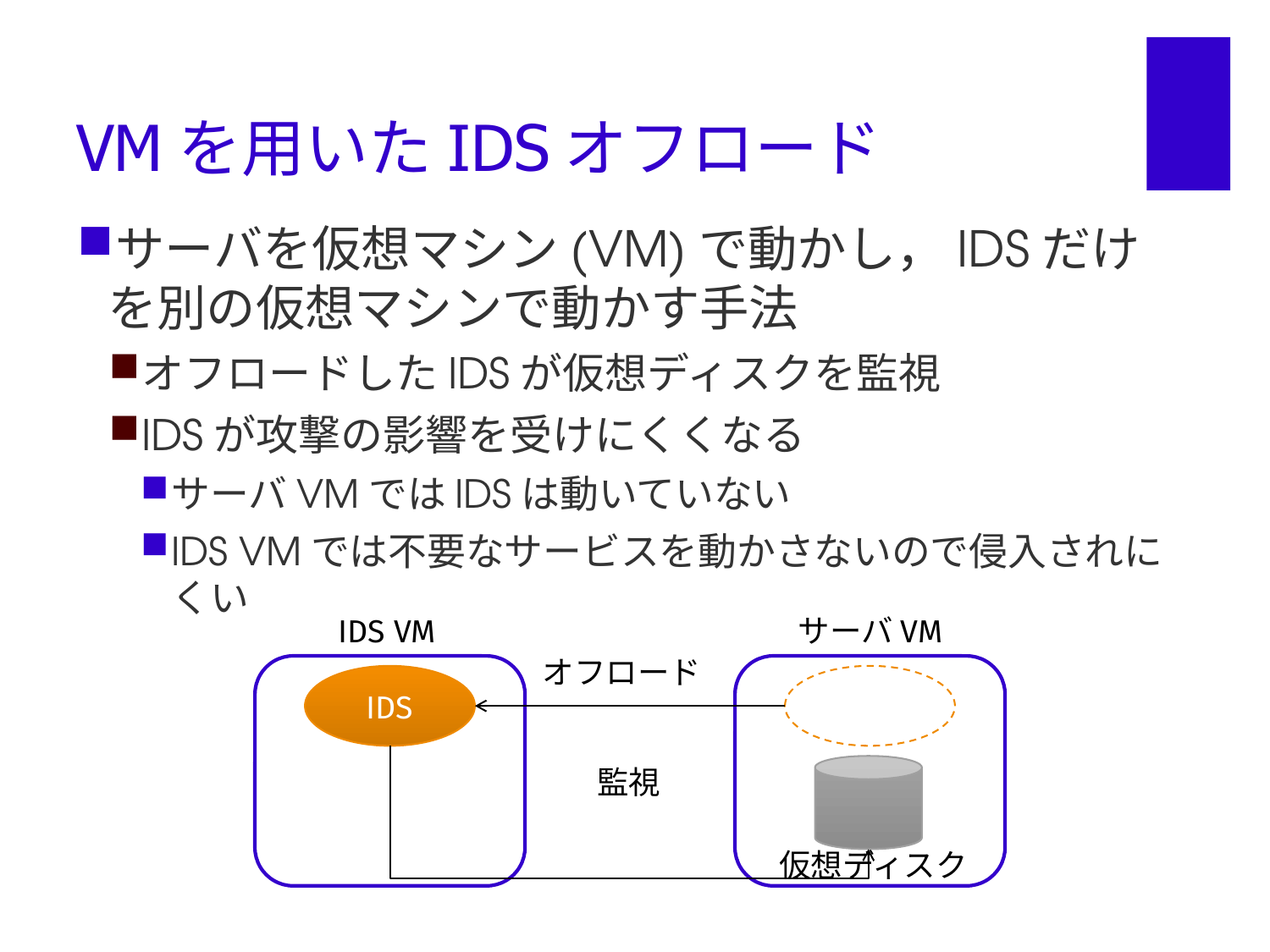

# VMを用いたIDSオフロード
サーバを仮想マシン(VM)で動かし，IDSだけを別の仮想マシンで動かす手法
オフロードしたIDSが仮想ディスクを監視
IDSが攻撃の影響を受けにくくなる
サーバVMではIDSは動いていない
IDS VMでは不要なサービスを動かさないので侵入されにくい
IDS VM
サーバVM
オフロード

IDS
IDS
監視

仮想ディスク